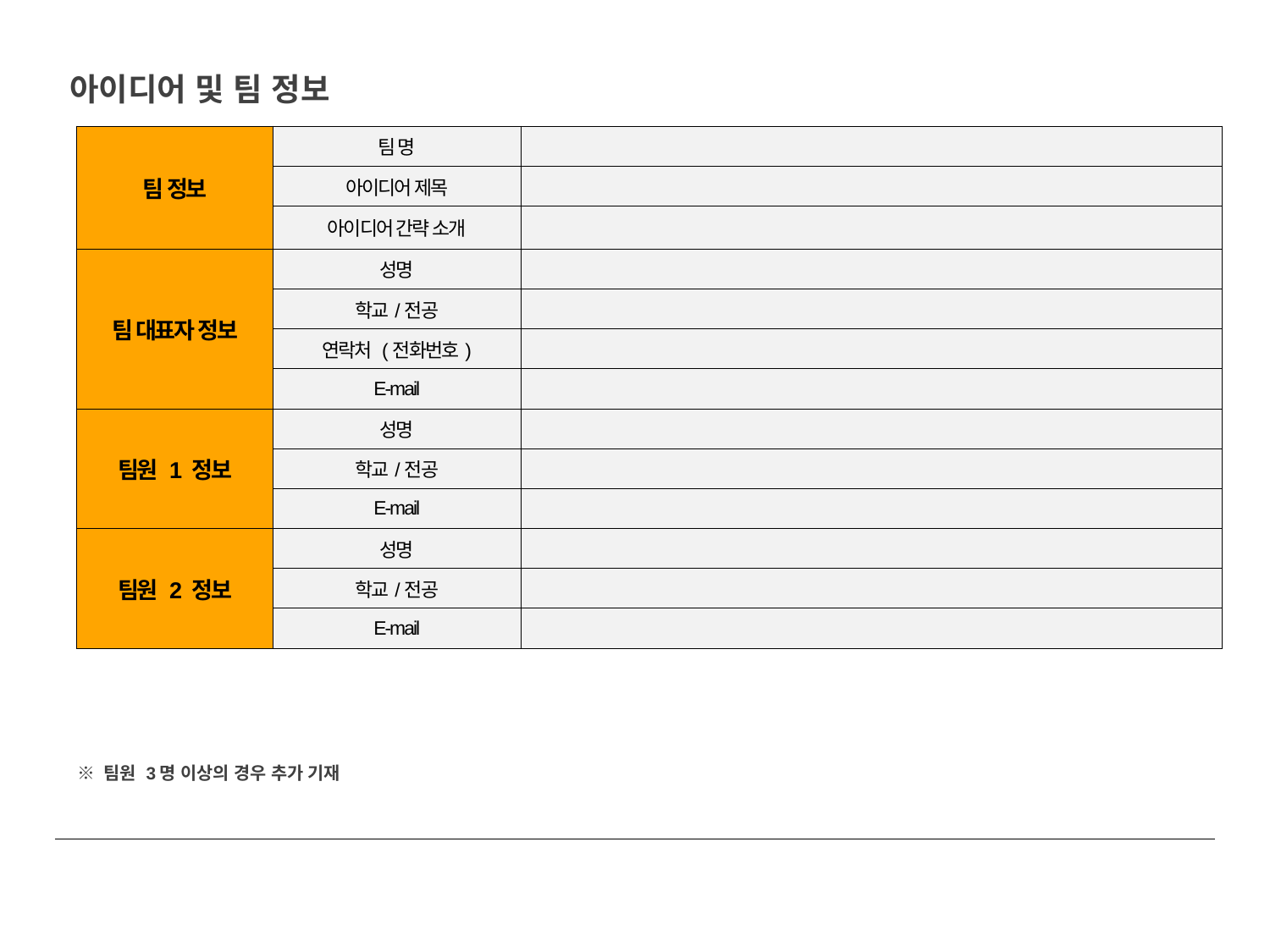

아이디어 및 팀 정보
| 팀 정보 | 팀 명 |  |
| --- | --- | --- |
|  | 아이디어 제목 |  |
|  | 아이디어 간략 소개 |  |
| 팀 대표자 정보 | 성명 |  |
|  | 학교/전공 |  |
|  | 연락처 (전화번호) |  |
|  | E-mail |  |
| 팀원 1 정보 | 성명 |  |
|  | 학교/전공 |  |
|  | E-mail |  |
| 팀원 2 정보 | 성명 |  |
|  | 학교/전공 |  |
|  | E-mail |  |
※ 팀원 3명 이상의 경우 추가 기재